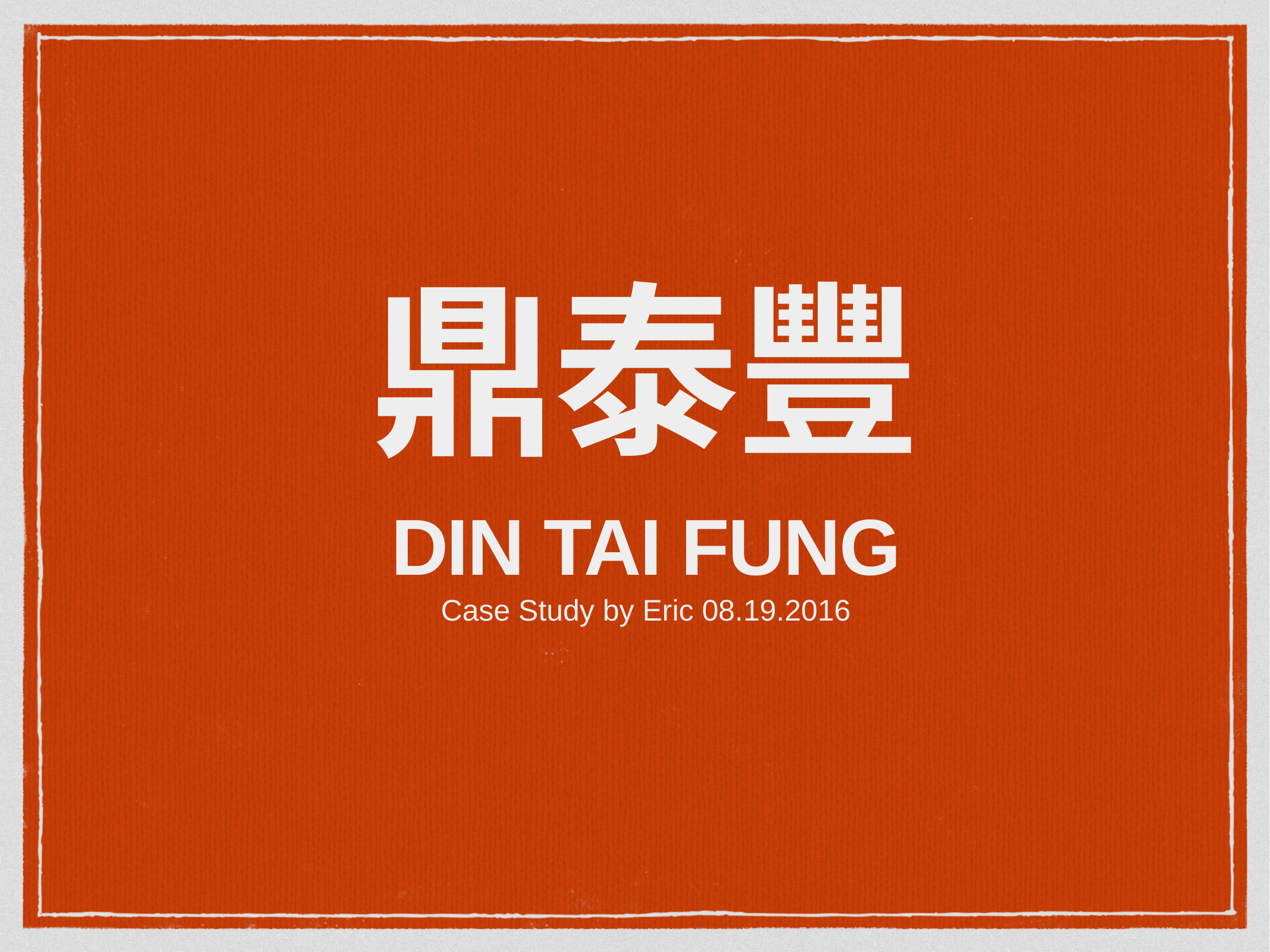

# 鼎泰豐
DIN TAI FUNG
Case Study by Eric 08.19.2016